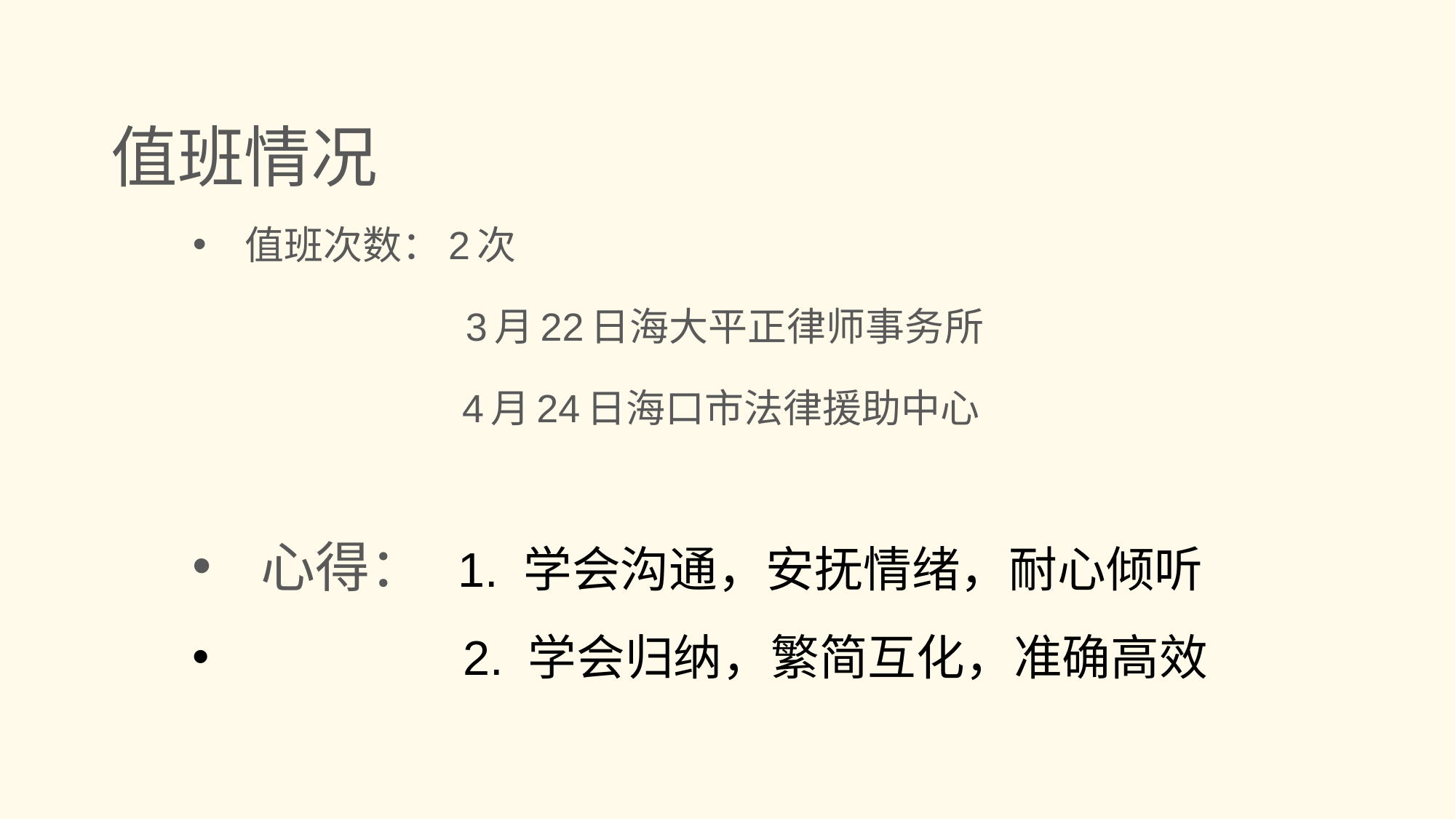

# 值班情况
  值班次数：2次
                         3月22日海大平正律师事务所
                                     4月24日海口市法律援助中心
心得：  1. 学会沟通，安抚情绪，耐心倾听
               2. 学会归纳，繁简互化，准确高效